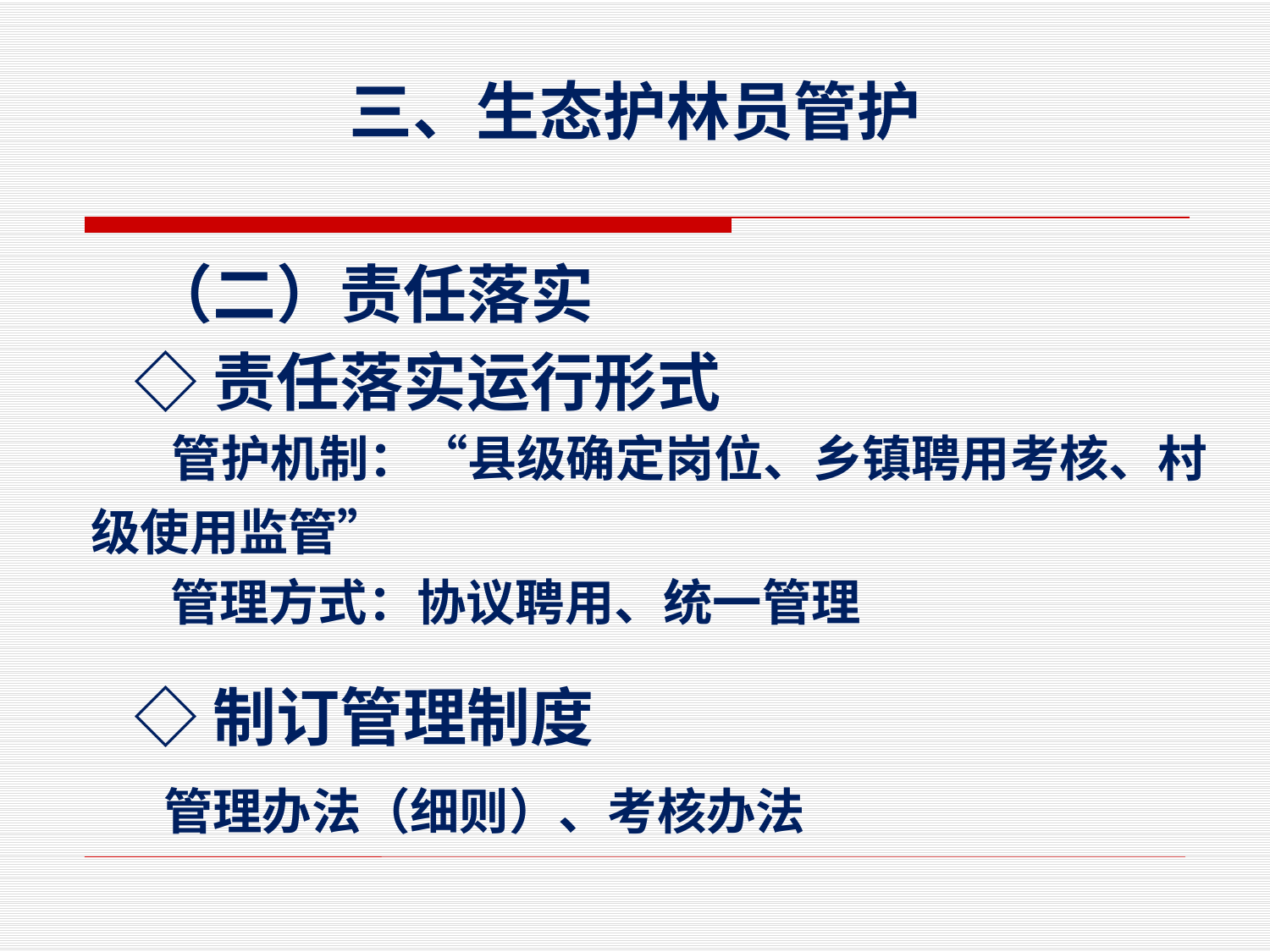

# 三、生态护林员管护
   （二）责任落实
   ◇责任落实运行形式
     管护机制：“县级确定岗位、乡镇聘用考核、村级使用监管”
      管理方式：协议聘用、统一管理

   ◇制订管理制度
    管理办法（细则）、考核办法